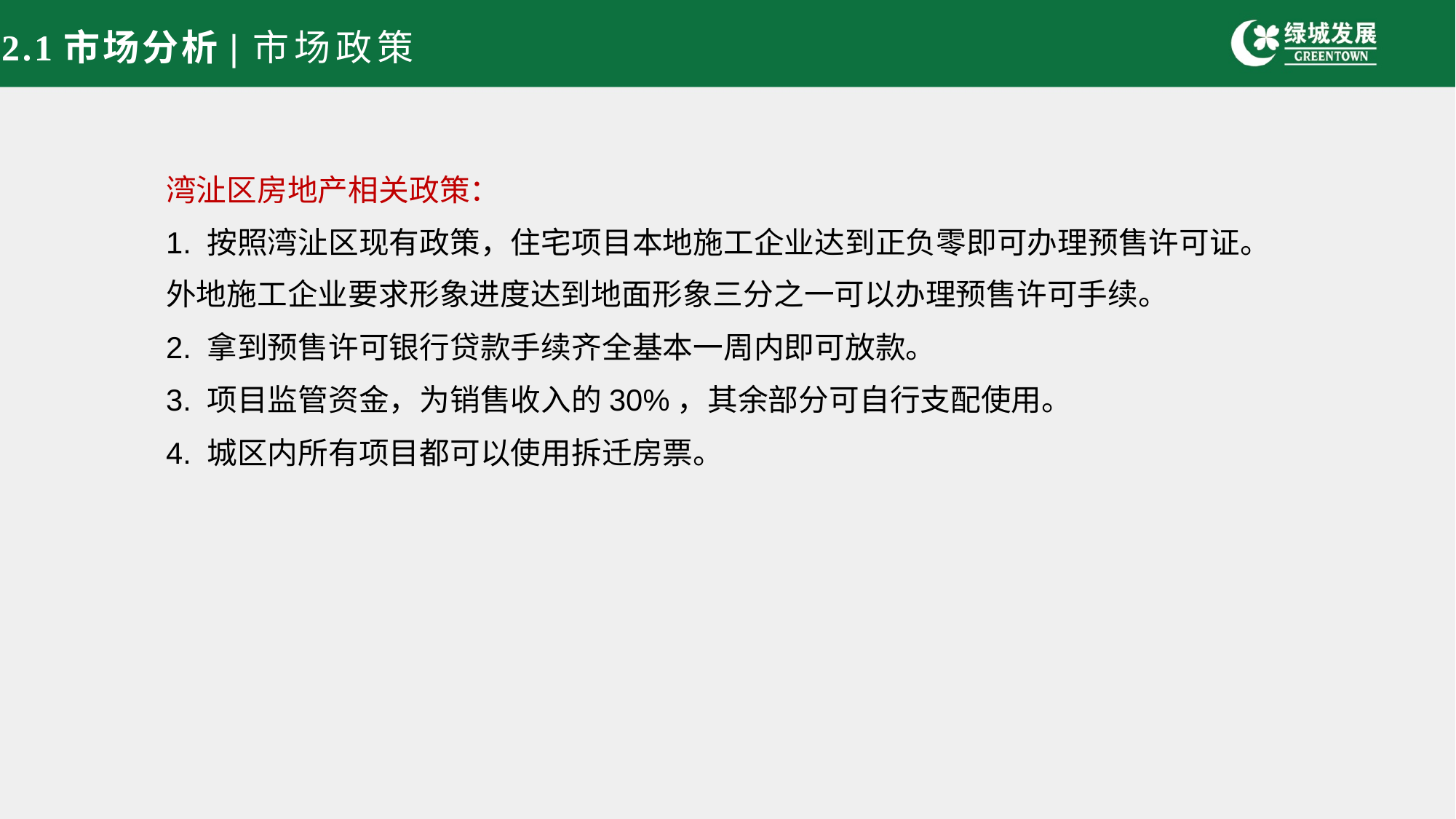

2.1市场分析|市场政策
湾沚区房地产相关政策：
1. 按照湾沚区现有政策，住宅项目本地施工企业达到正负零即可办理预售许可证。外地施工企业要求形象进度达到地面形象三分之一可以办理预售许可手续。
2. 拿到预售许可银行贷款手续齐全基本一周内即可放款。
3. 项目监管资金，为销售收入的30%，其余部分可自行支配使用。
4. 城区内所有项目都可以使用拆迁房票。